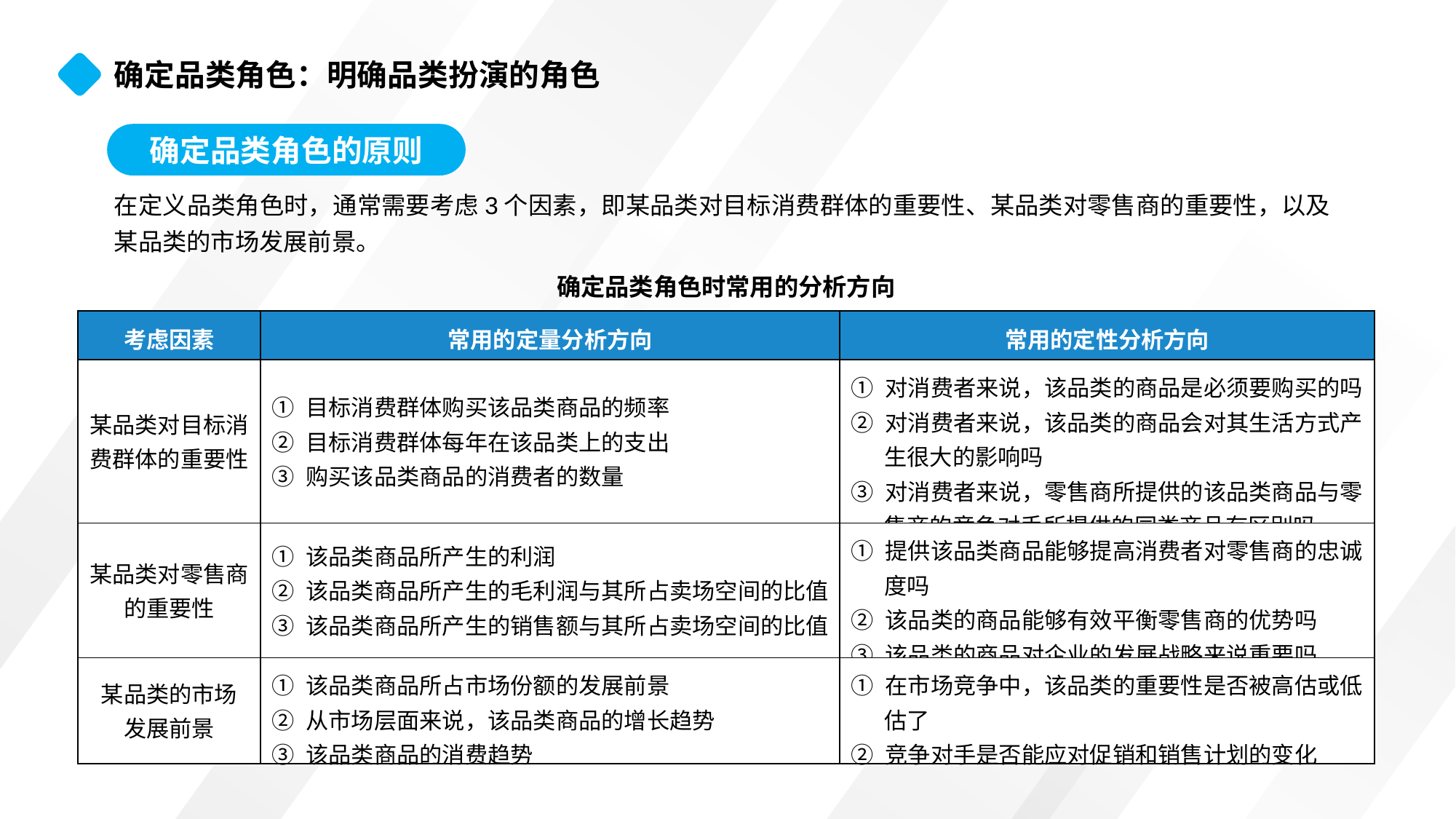

确定品类角色：明确品类扮演的角色

确定品类角色的原则
在定义品类角色时，通常需要考虑3个因素，即某品类对目标消费群体的重要性、某品类对零售商的重要性，以及某品类的市场发展前景。
确定品类角色时常用的分析方向
| 考虑因素 | 常用的定量分析方向 | 常用的定性分析方向 |
| --- | --- | --- |
| 某品类对目标消费群体的重要性 | ① 目标消费群体购买该品类商品的频率 ② 目标消费群体每年在该品类上的支出 ③ 购买该品类商品的消费者的数量 | ① 对消费者来说，该品类的商品是必须要购买的吗 ② 对消费者来说，该品类的商品会对其生活方式产生很大的影响吗 ③ 对消费者来说，零售商所提供的该品类商品与零售商的竞争对手所提供的同类商品有区别吗 |
| 某品类对零售商的重要性 | ① 该品类商品所产生的利润 ② 该品类商品所产生的毛利润与其所占卖场空间的比值 ③ 该品类商品所产生的销售额与其所占卖场空间的比值 | ① 提供该品类商品能够提高消费者对零售商的忠诚度吗 ② 该品类的商品能够有效平衡零售商的优势吗 ③ 该品类的商品对企业的发展战略来说重要吗 |
| 某品类的市场 发展前景 | ① 该品类商品所占市场份额的发展前景 ② 从市场层面来说，该品类商品的增长趋势 ③ 该品类商品的消费趋势 | ① 在市场竞争中，该品类的重要性是否被高估或低估了 ② 竞争对手是否能应对促销和销售计划的变化 |